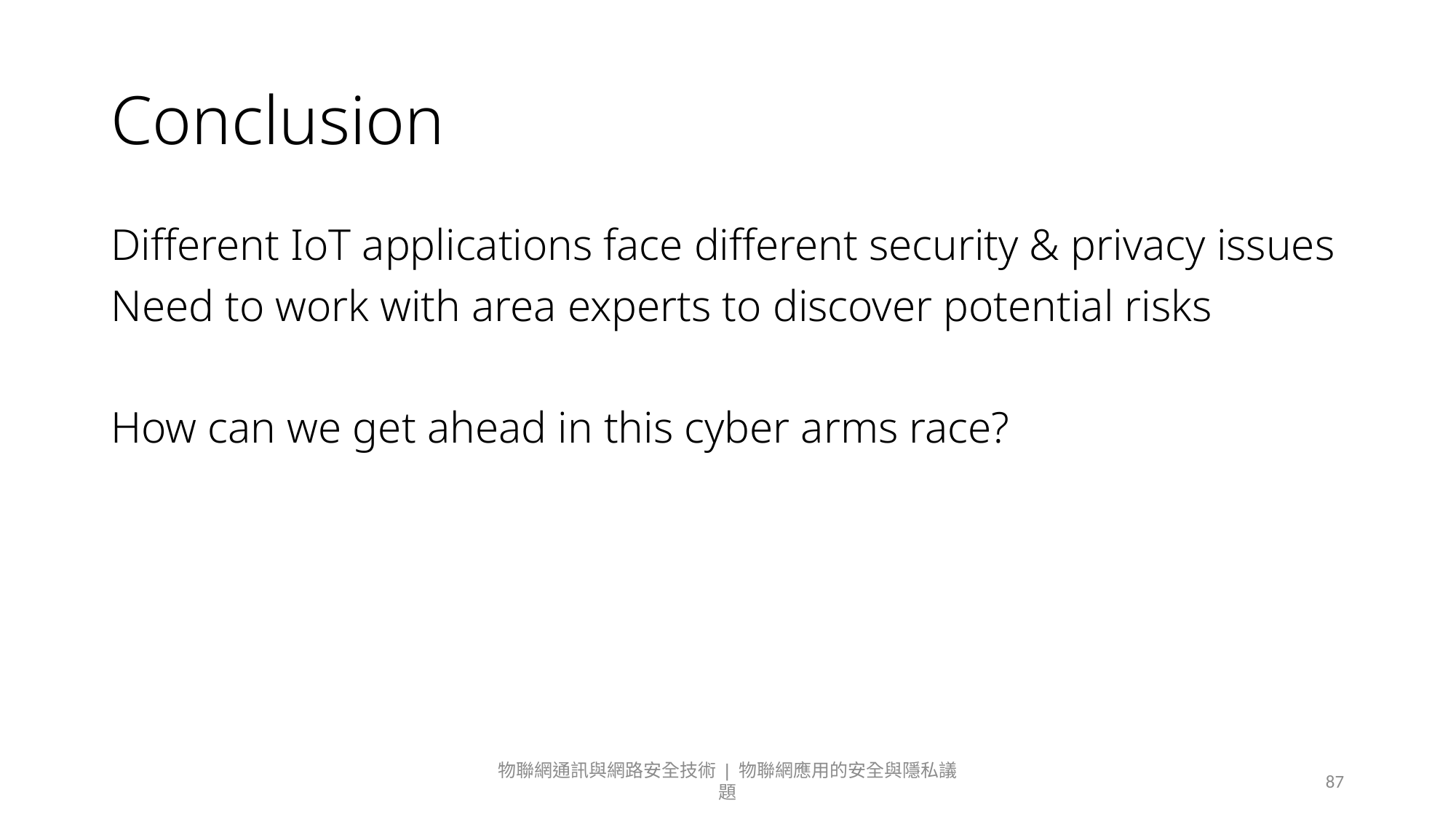

# Conclusion
Different IoT applications face different security & privacy issues
Need to work with area experts to discover potential risks

How can we get ahead in this cyber arms race?
物聯網通訊與網路安全技術 | 物聯網應用的安全與隱私議題
87